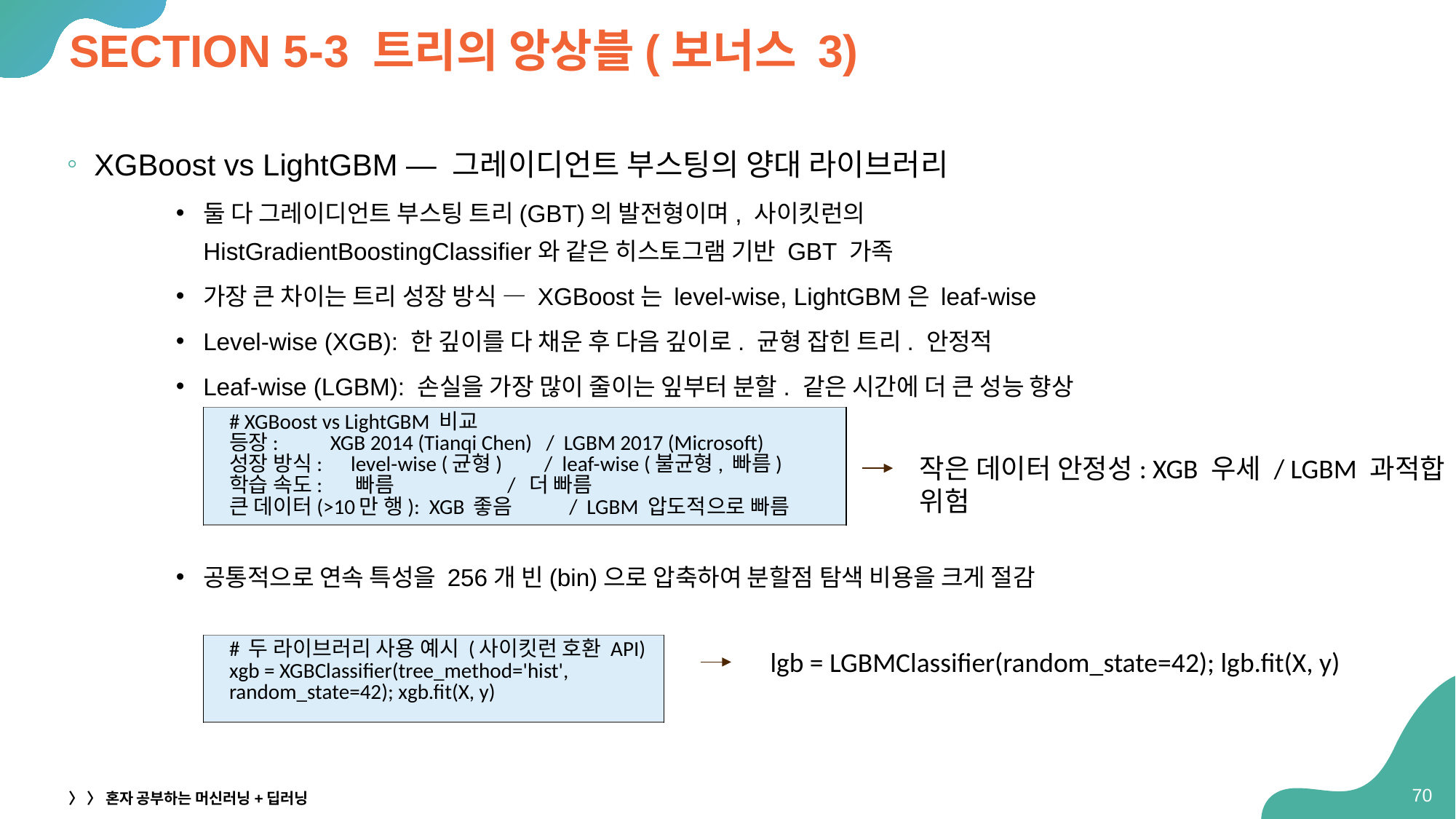

# SECTION 5-3 트리의 앙상블(보너스 3)
XGBoost vs LightGBM — 그레이디언트 부스팅의 양대 라이브러리
둘 다 그레이디언트 부스팅 트리(GBT)의 발전형이며, 사이킷런의
HistGradientBoostingClassifier와 같은 히스토그램 기반 GBT 가족
가장 큰 차이는 트리 성장 방식 — XGBoost는 level-wise, LightGBM은 leaf-wise
Level-wise (XGB): 한 깊이를 다 채운 후 다음 깊이로. 균형 잡힌 트리. 안정적
Leaf-wise (LGBM): 손실을 가장 많이 줄이는 잎부터 분할. 같은 시간에 더 큰 성능 향상

공통적으로 연속 특성을 256개 빈(bin)으로 압축하여 분할점 탐색 비용을 크게 절감
| # XGBoost vs LightGBM 비교 등장: XGB 2014 (Tianqi Chen) / LGBM 2017 (Microsoft) 성장 방식: level-wise (균형) / leaf-wise (불균형, 빠름) 학습 속도: 빠름 / 더 빠름 큰 데이터(>10만 행): XGB 좋음 / LGBM 압도적으로 빠름 |
| --- |
작은 데이터 안정성: XGB 우세 / LGBM 과적합 위험
| # 두 라이브러리 사용 예시 (사이킷런 호환 API) xgb = XGBClassifier(tree\_method='hist', random\_state=42); xgb.fit(X, y) |
| --- |
lgb = LGBMClassifier(random_state=42); lgb.fit(X, y)
70
〉 〉 혼자 공부하는 머신러닝+딥러닝